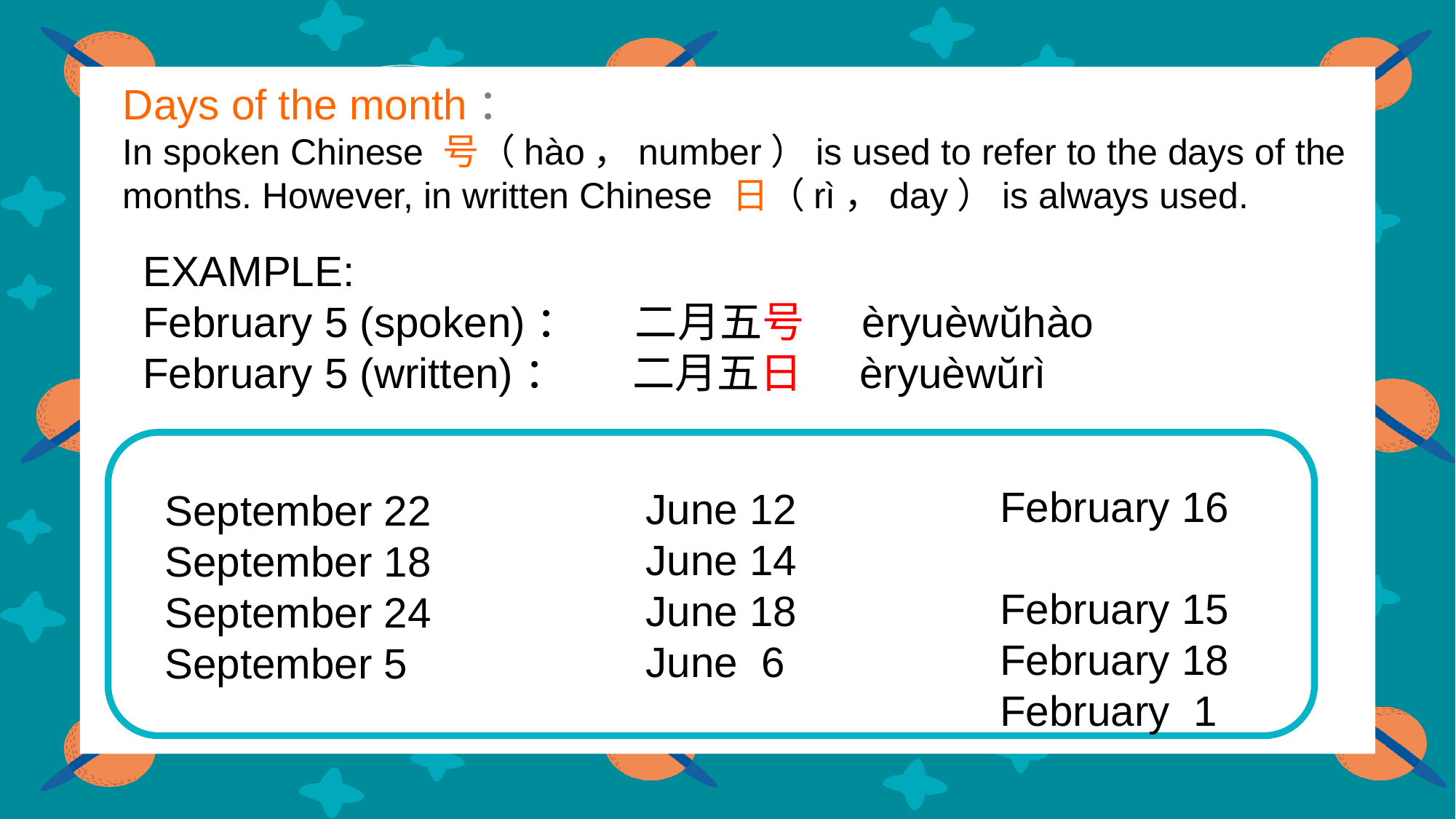

Days of the month：
In spoken Chinese 号（hào，number）is used to refer to the days of the months. However, in written Chinese 日（rì，day）is always used.
EXAMPLE:
February 5 (spoken)：      二月五号     èryuèwŭhào
February 5 (written)：       二月五日     èryuèwŭrì

February 16
February 15
February 18
February  1

June 12
June 14
June 18
June  6

September 22     September 18
September 24
September 5